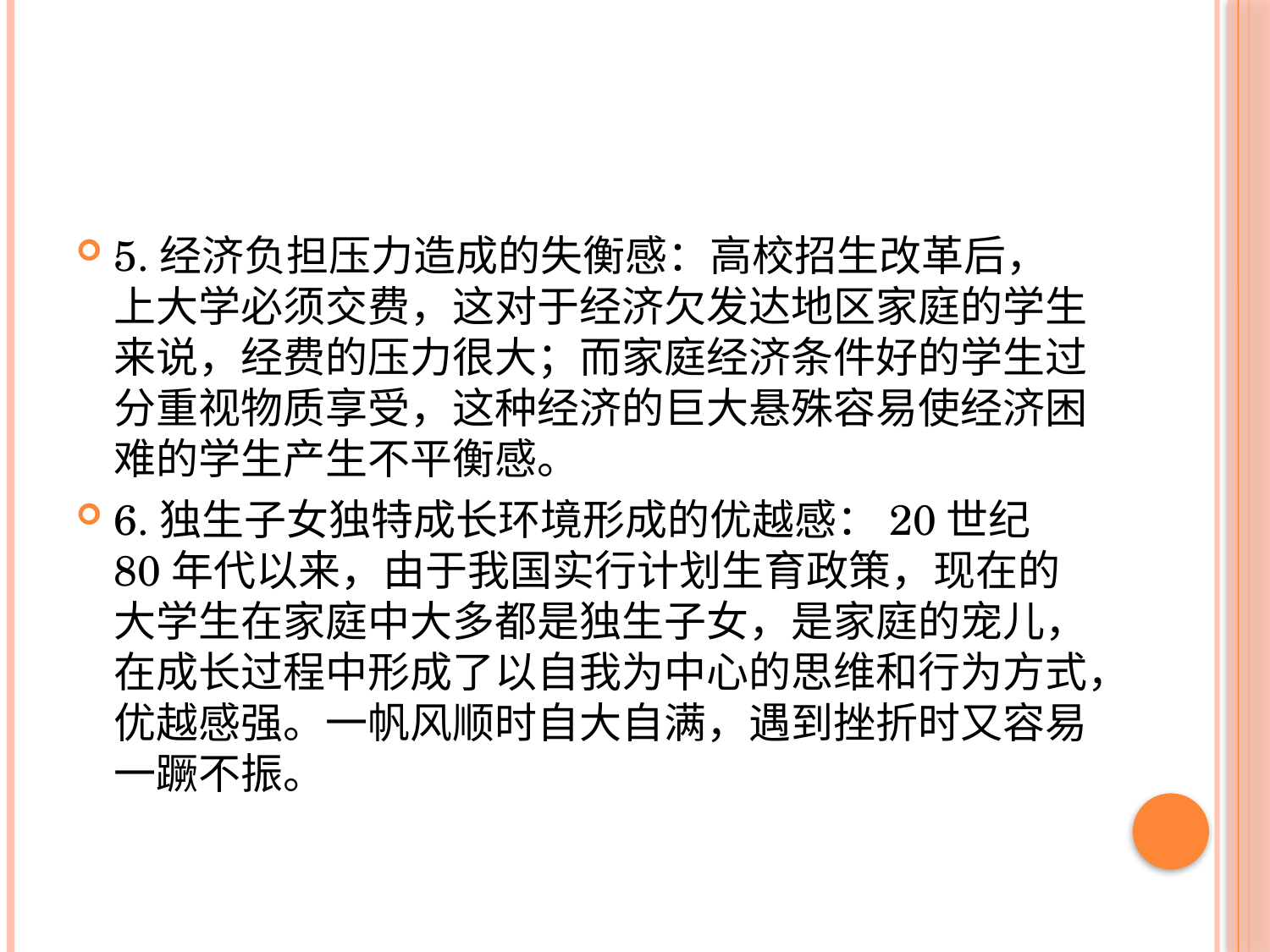

#
5.经济负担压力造成的失衡感：高校招生改革后，上大学必须交费，这对于经济欠发达地区家庭的学生来说，经费的压力很大；而家庭经济条件好的学生过分重视物质享受，这种经济的巨大悬殊容易使经济困难的学生产生不平衡感。
6.独生子女独特成长环境形成的优越感：20世纪80年代以来，由于我国实行计划生育政策，现在的大学生在家庭中大多都是独生子女，是家庭的宠儿，在成长过程中形成了以自我为中心的思维和行为方式，优越感强。一帆风顺时自大自满，遇到挫折时又容易一蹶不振。